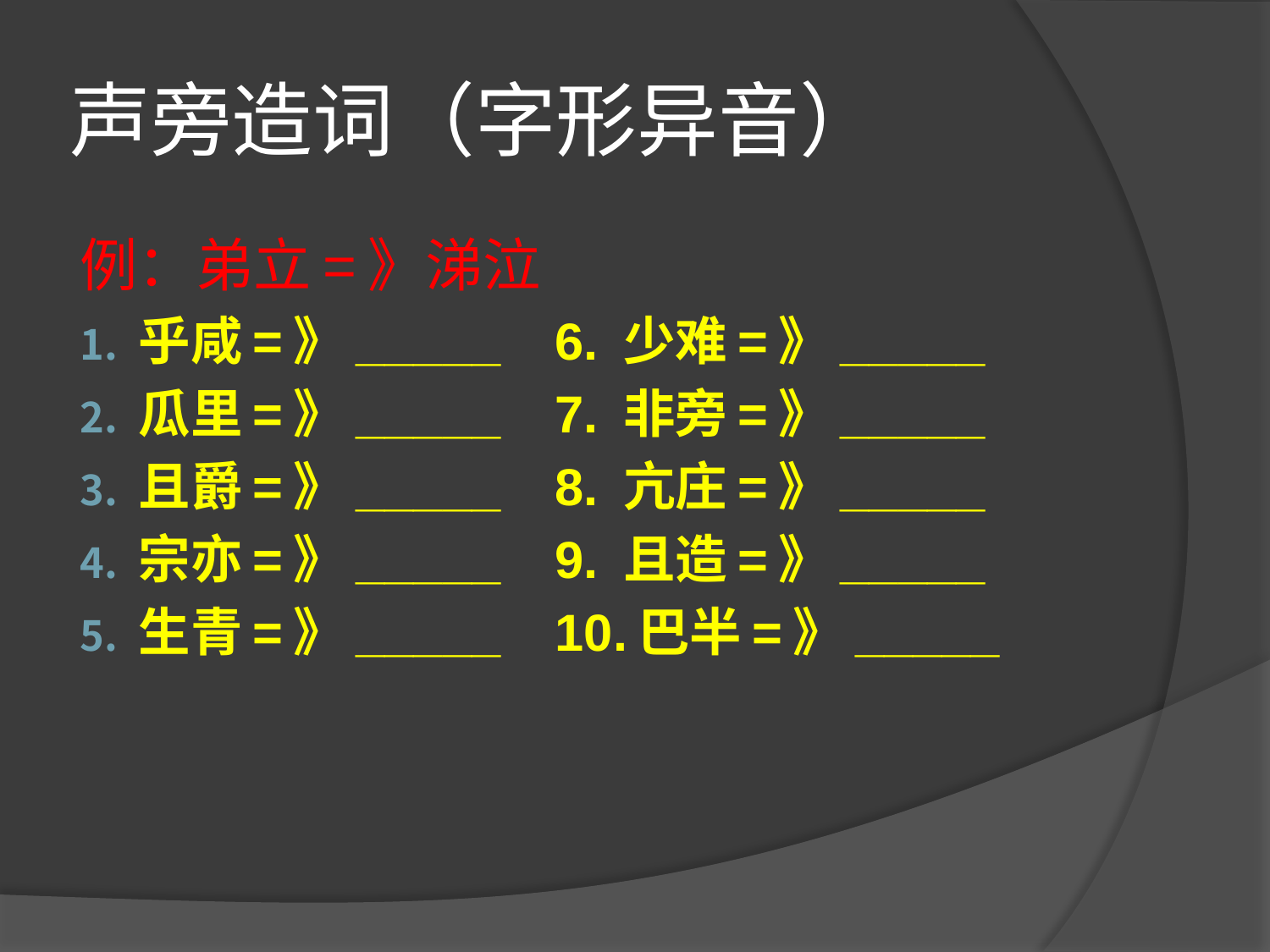

# 声旁造词（字形异音）
例：弟立=》涕泣
乎咸=》_____	6. 少难=》_____
瓜里=》_____	7. 非旁=》_____
且爵=》_____	8. 亢庄=》_____
宗亦=》_____	9. 且造=》_____
生青=》_____	10.巴半=》_____